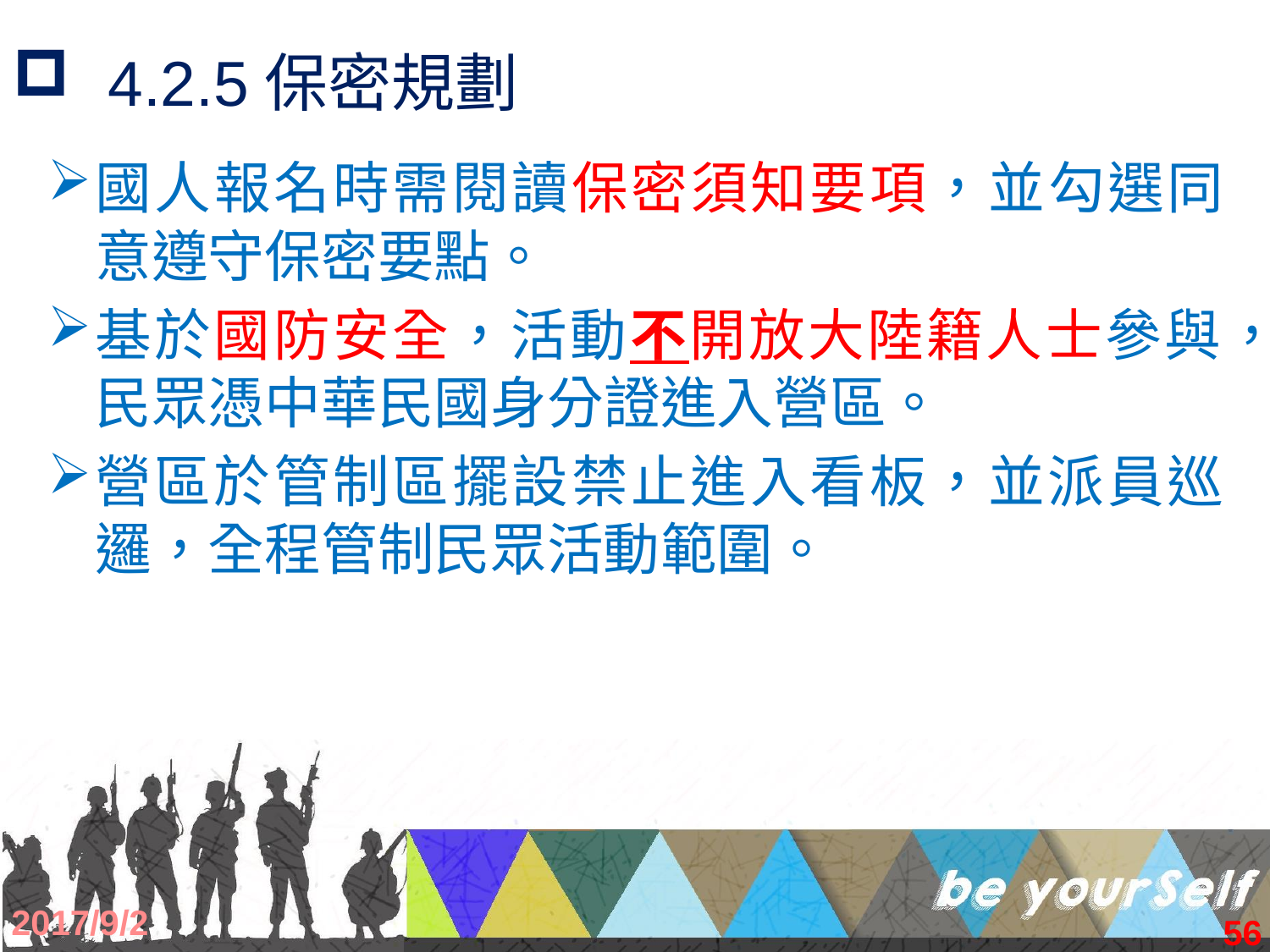

# 4.2.5保密規劃
國人報名時需閱讀保密須知要項，並勾選同意遵守保密要點。
基於國防安全，活動不開放大陸籍人士參與，民眾憑中華民國身分證進入營區。
營區於管制區擺設禁止進入看板，並派員巡邏，全程管制民眾活動範圍。
2017/9/2
56